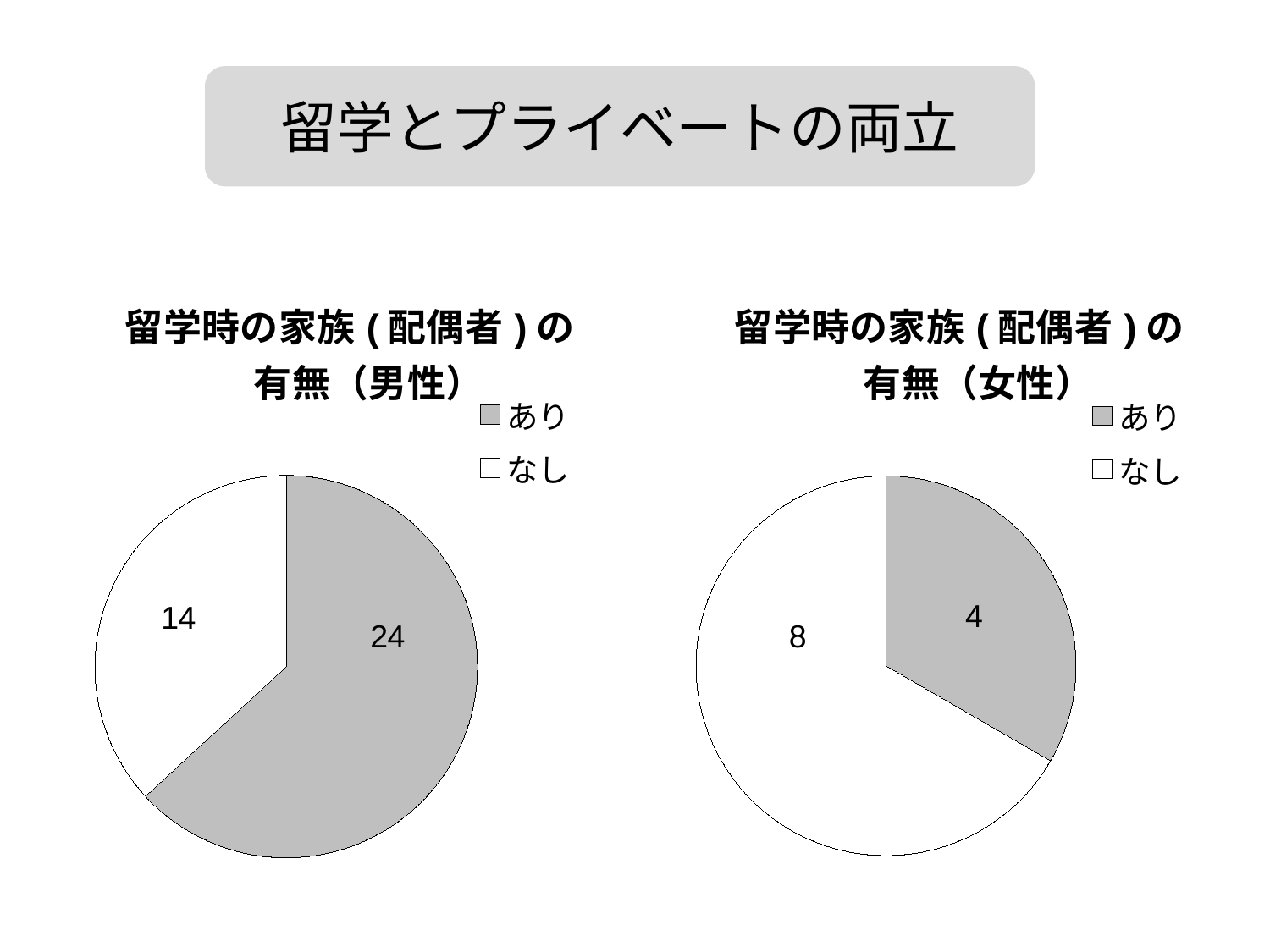

留学とプライベートの両立

### Chart: 留学時の家族(配偶者)の　有無（男性）

| Category | 男性 |
|---|---|
| あり | 24.0 |
| なし | 14.0 |

### Chart: 留学時の家族(配偶者)の　有無（女性）

| Category | 女性 |
|---|---|
| あり | 4.0 |
| なし | 8.0 |